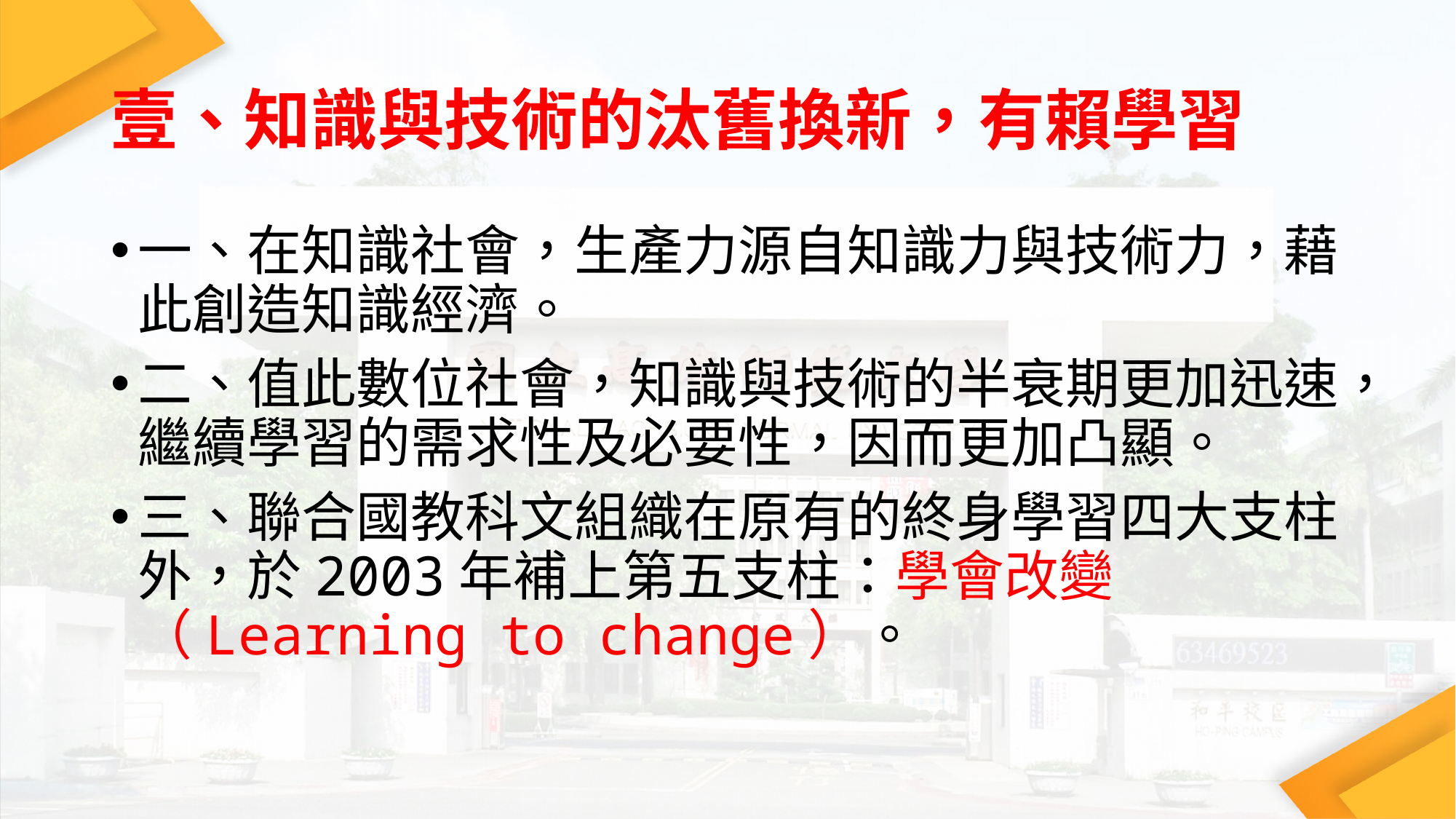

# 壹、知識與技術的汰舊換新，有賴學習
一、在知識社會，生產力源自知識力與技術力，藉此創造知識經濟。
二、值此數位社會，知識與技術的半衰期更加迅速，繼續學習的需求性及必要性，因而更加凸顯。
三、聯合國教科文組織在原有的終身學習四大支柱外，於2003年補上第五支柱：學會改變（Learning to change）。